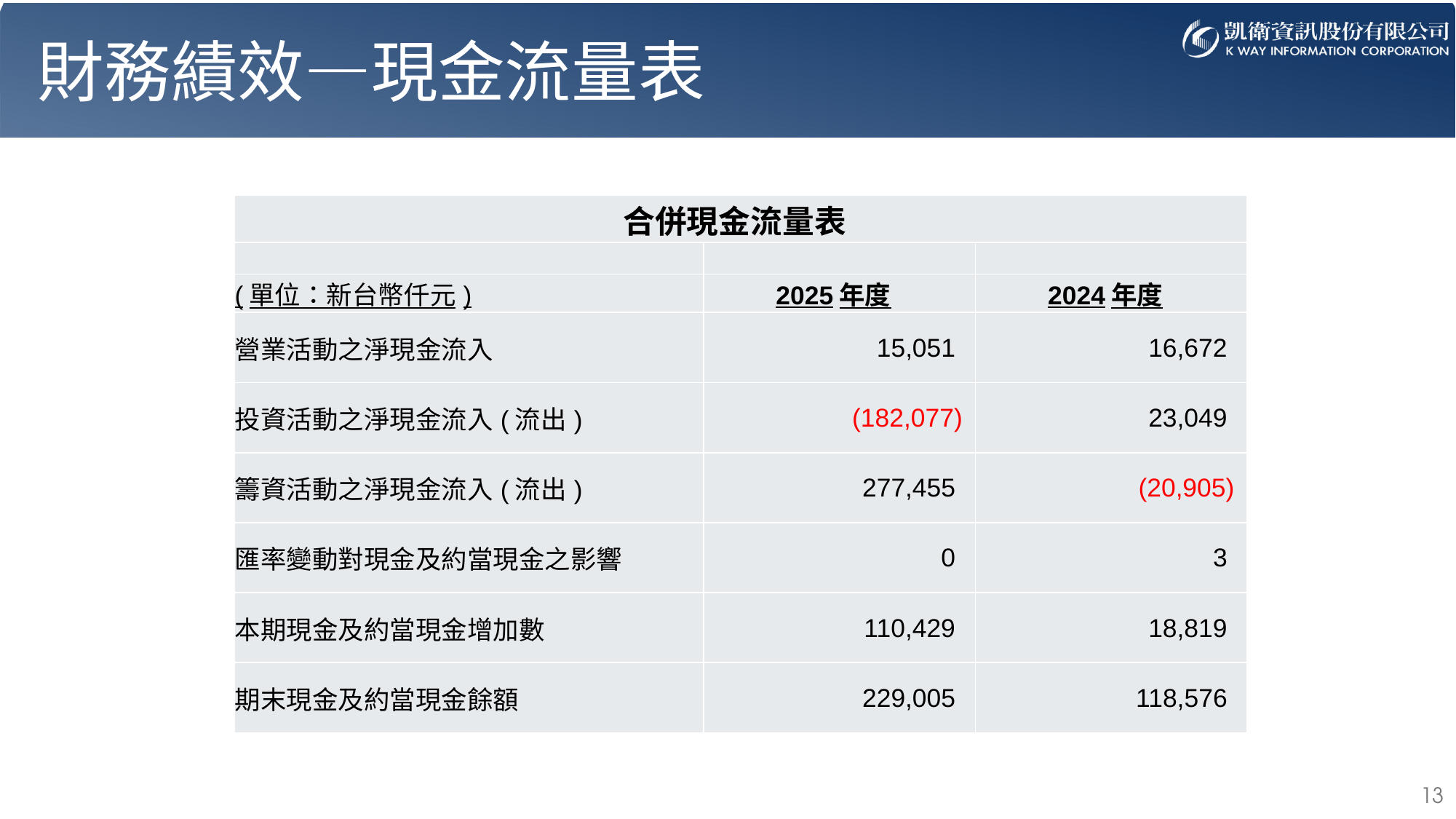

# 財務績效—現金流量表
| 合併現金流量表 |  |  |
| --- | --- | --- |
|  |  |  |
| (單位：新台幣仟元) | 2025年度 | 2024年度 |
| 營業活動之淨現金流入 | 15,051 | 16,672 |
| 投資活動之淨現金流入(流出) | (182,077) | 23,049 |
| 籌資活動之淨現金流入(流出) | 277,455 | (20,905) |
| 匯率變動對現金及約當現金之影響 | 0 | 3 |
| 本期現金及約當現金增加數 | 110,429 | 18,819 |
| 期末現金及約當現金餘額 | 229,005 | 118,576 |
13